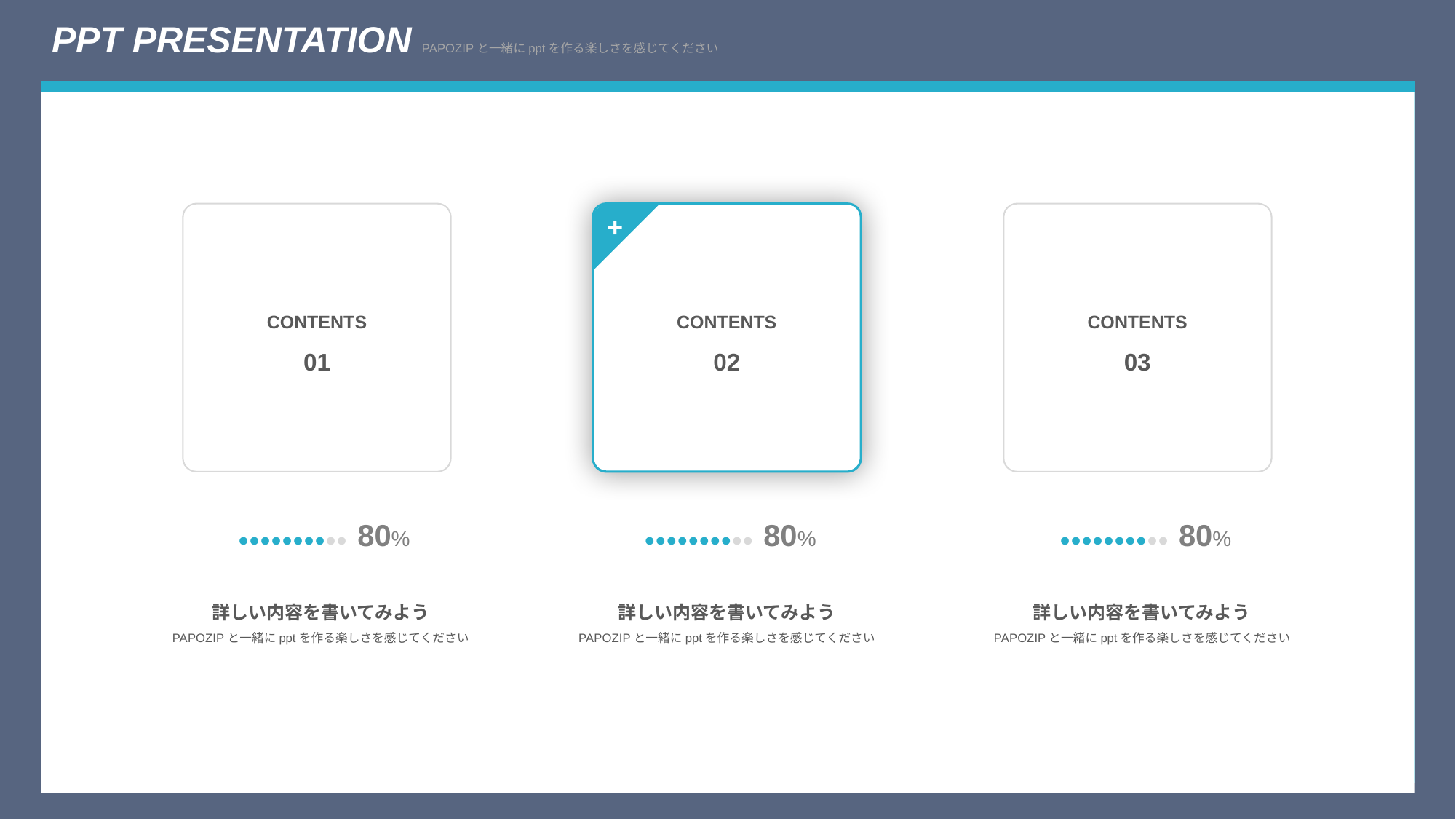

PPT PRESENTATION PAPOZIPと一緒にpptを作る楽しさを感じてください

CONTENTS
01
+
CONTENTS
02
CONTENTS
03
●●●●●●●●●●  80%
●●●●●●●●●●  80%
●●●●●●●●●●  80%
詳しい内容を書いてみよう
PAPOZIPと一緒にpptを作る楽しさを感じてください
詳しい内容を書いてみよう
PAPOZIPと一緒にpptを作る楽しさを感じてください
詳しい内容を書いてみよう
PAPOZIPと一緒にpptを作る楽しさを感じてください